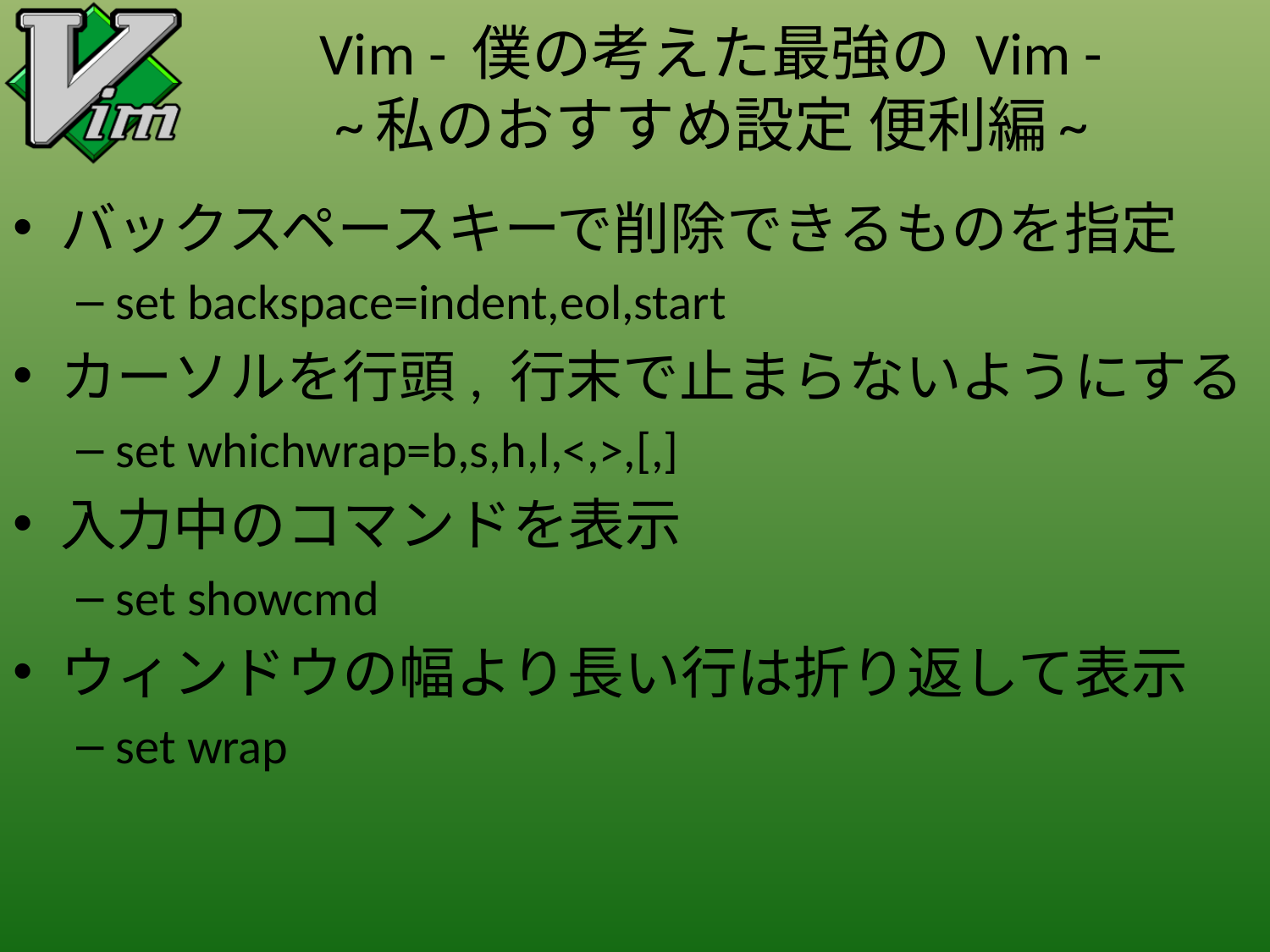

# Vim - 僕の考えた最強の Vim - ~私のおすすめ設定 便利編~
バックスペースキーで削除できるものを指定
set backspace=indent,eol,start
カーソルを行頭, 行末で止まらないようにする
set whichwrap=b,s,h,l,<,>,[,]
入力中のコマンドを表示
set showcmd
ウィンドウの幅より長い行は折り返して表示
set wrap